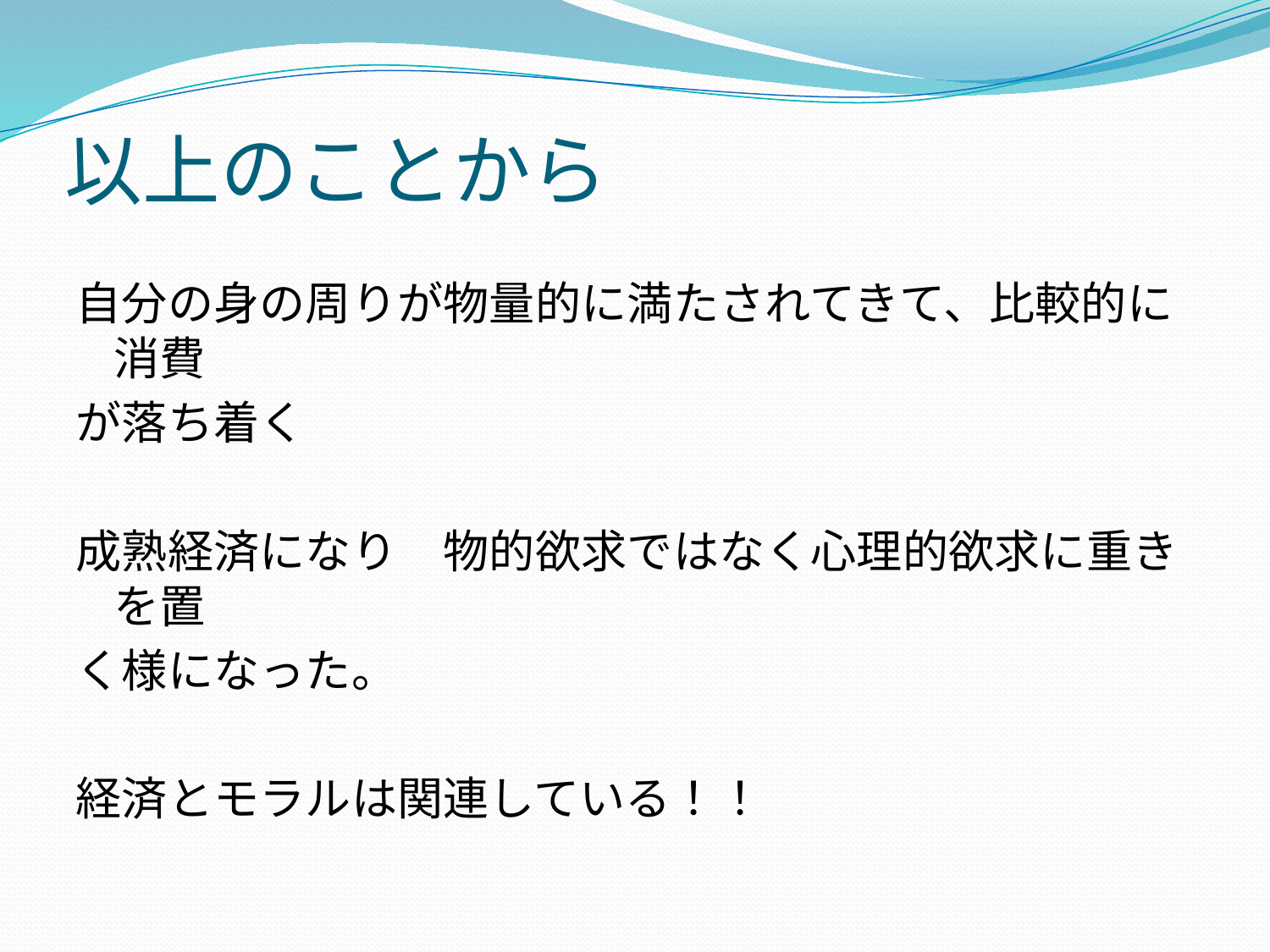

# 以上のことから
自分の身の周りが物量的に満たされてきて、比較的に消費
が落ち着く

成熟経済になり　物的欲求ではなく心理的欲求に重きを置
く様になった。

経済とモラルは関連している！！